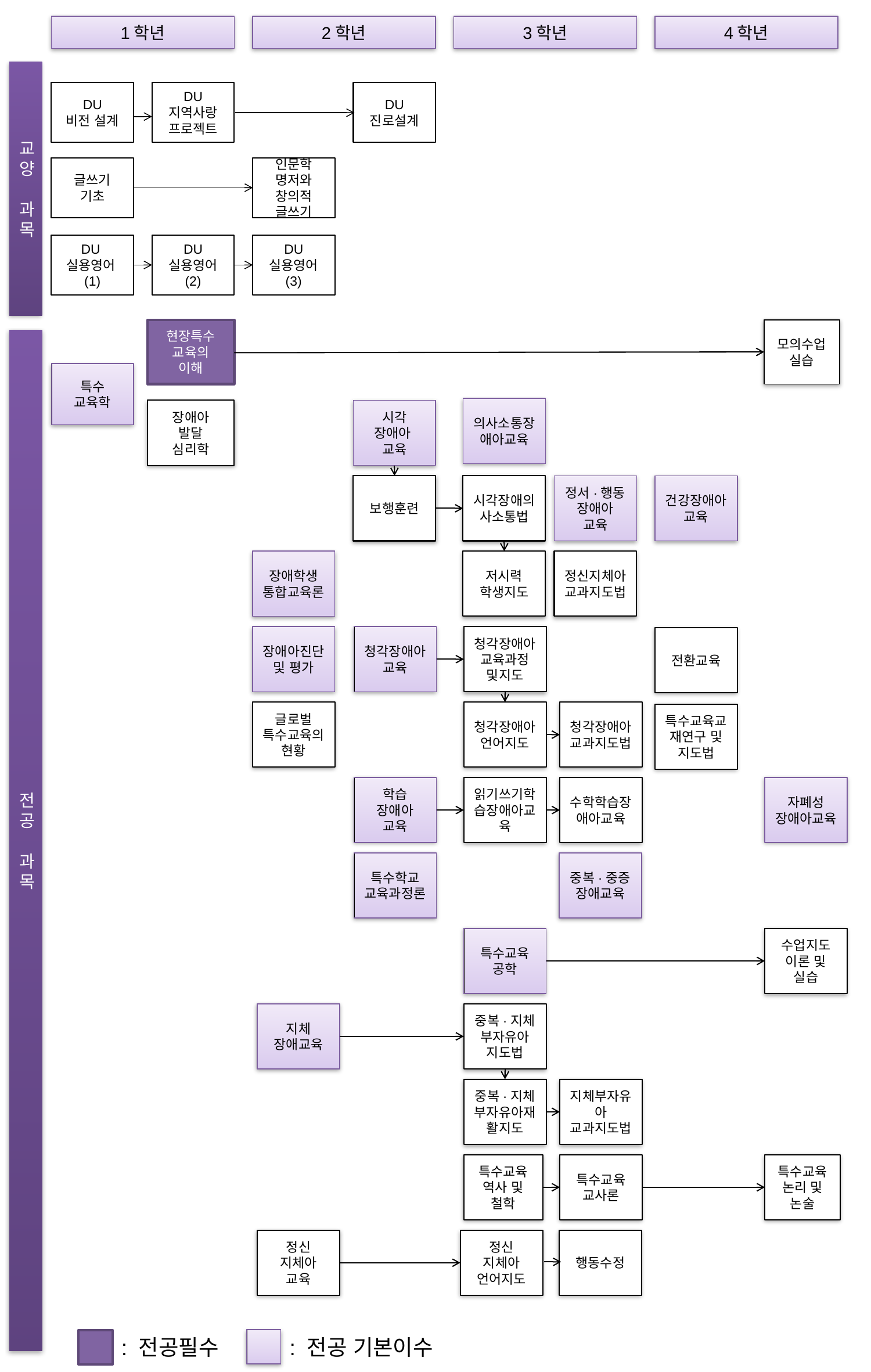

1학년
2학년
3학년
4학년
교양 과목
DU
지역사랑
프로젝트
DU
비전 설계
DU
진로설계
글쓰기
기초
인문학
명저와
창의적
글쓰기
DU
실용영어
(2)
DU
실용영어(1)
DU
실용영어
(3)
현장특수
교육의
이해
모의수업실습
전공 과목
특수
교육학
의사소통장애아교육
장애아
발달
심리학
시각
장애아
교육
보행훈련
시각장애의사소통법
정서·행동
장애아
교육
건강장애아교육
장애학생
통합교육론
저시력
학생지도
정신지체아 교과지도법
장애아진단 및 평가
청각장애아교육
청각장애아교육과정 및지도
전환교육
글로벌
특수교육의 현황
청각장애아언어지도
청각장애아교과지도법
특수교육교재연구 및 지도법
학습
장애아
교육
읽기쓰기학습장애아교육
수학학습장애아교육
자폐성
장애아교육
특수학교
교육과정론
중복·중증
장애교육
특수교육
공학
수업지도 이론 및 실습
지체
장애교육
중복·지체 부자유아
지도법
중복·지체
부자유아재활지도
지체부자유아 교과지도법
특수교육
역사 및 철학
특수교육
교사론
특수교육
논리 및 논술
정신
지체아
교육
정신
지체아
언어지도
행동수정

: 전공필수
: 전공 기본이수